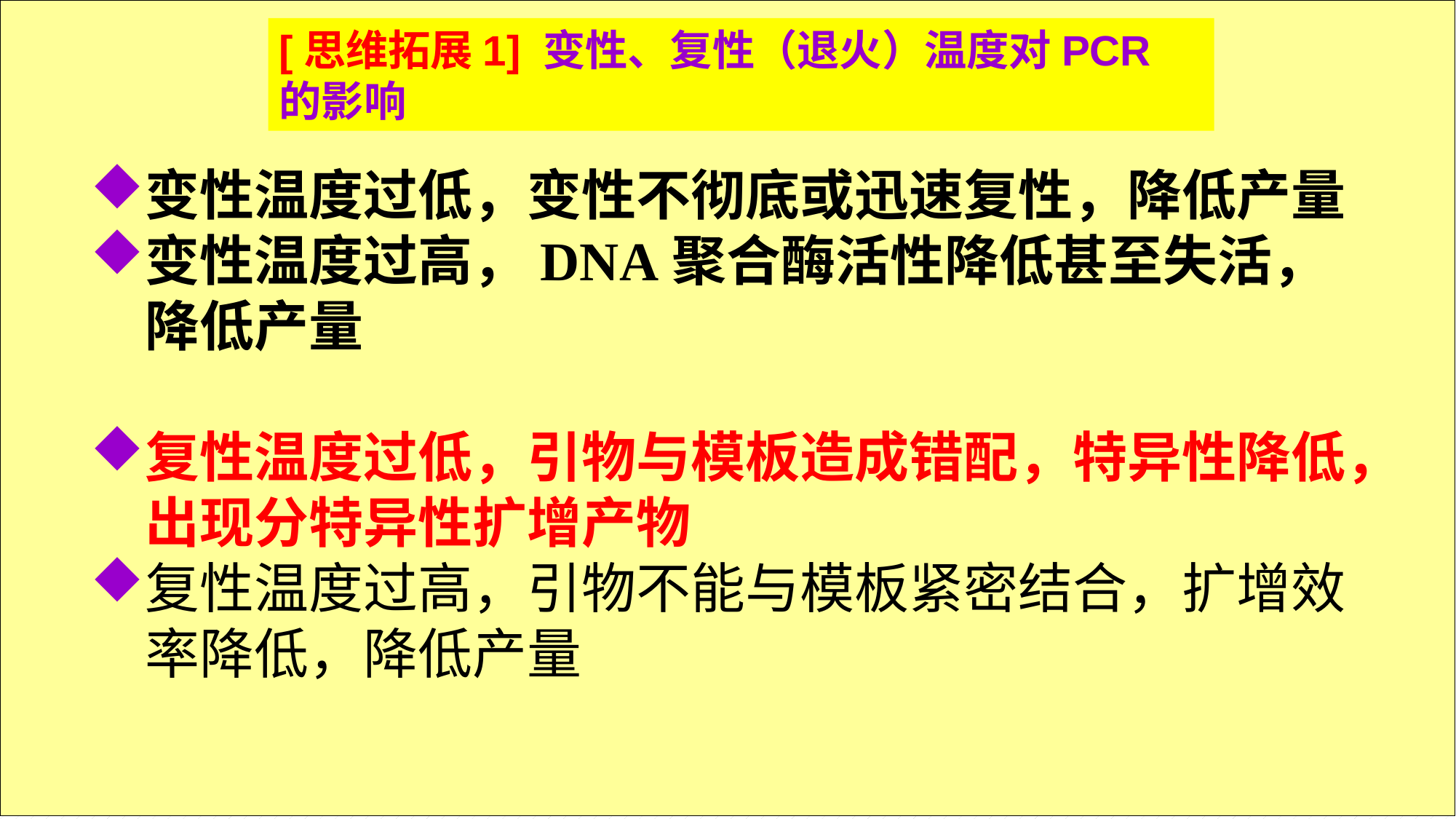

[思维拓展1] 变性、复性（退火）温度对PCR的影响
变性温度过低，变性不彻底或迅速复性，降低产量
变性温度过高，DNA聚合酶活性降低甚至失活，降低产量

复性温度过低，引物与模板造成错配，特异性降低，出现分特异性扩增产物
复性温度过高，引物不能与模板紧密结合，扩增效率降低，降低产量